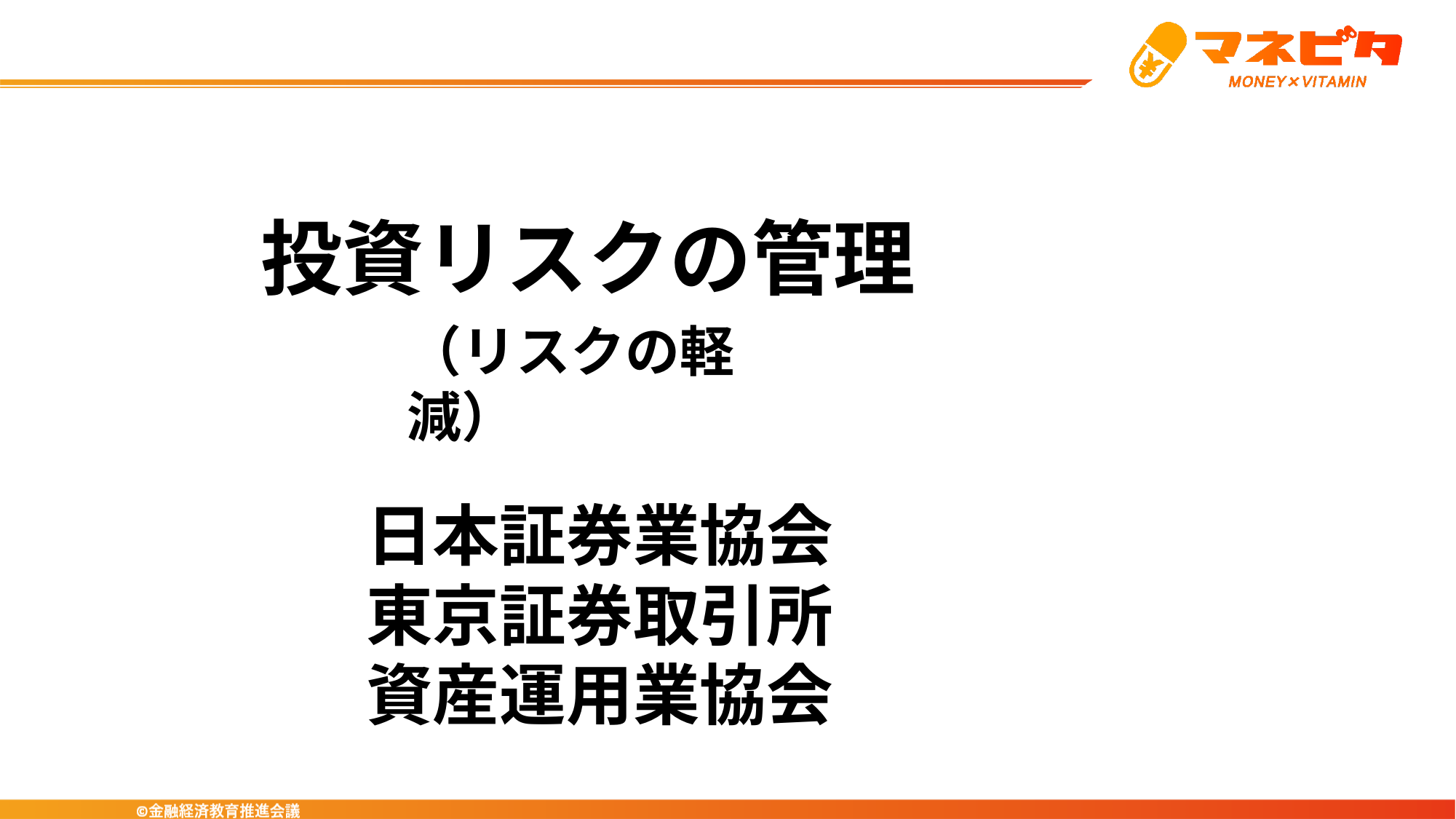

投資リスクの管理
（リスクの軽減）
日本証券業協会
東京証券取引所
資産運用業協会